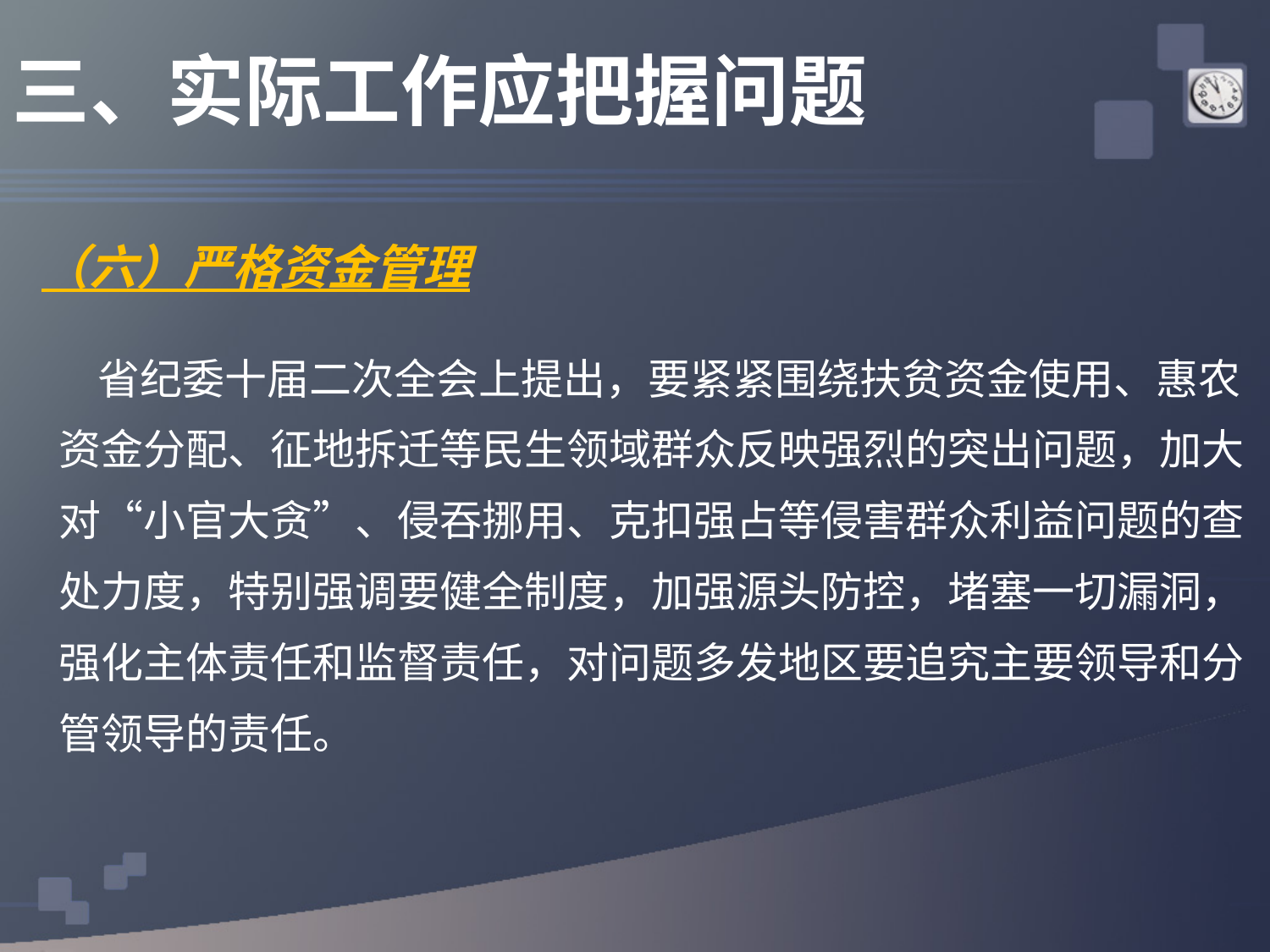

三、实际工作应把握问题
（六）严格资金管理
   省纪委十届二次全会上提出，要紧紧围绕扶贫资金使用、惠农资金分配、征地拆迁等民生领域群众反映强烈的突出问题，加大对“小官大贪”、侵吞挪用、克扣强占等侵害群众利益问题的查处力度，特别强调要健全制度，加强源头防控，堵塞一切漏洞，强化主体责任和监督责任，对问题多发地区要追究主要领导和分管领导的责任。